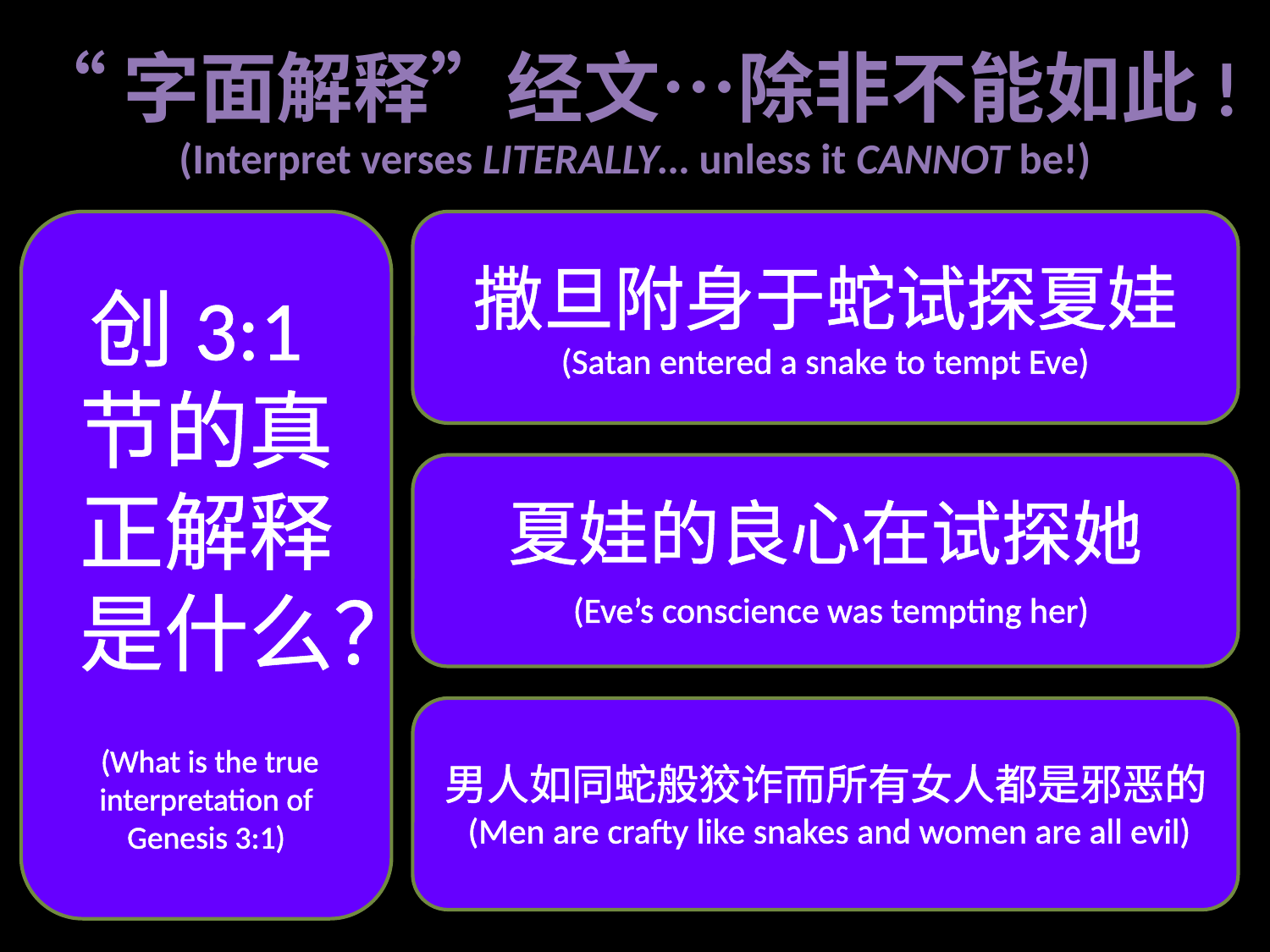

“字面解释”经文…除非不能如此! (Interpret verses LITERALLY… unless it CANNOT be!)
创3:1节的真正解释是什么？

 (What is the true interpretation of Genesis 3:1)
撒旦附身于蛇试探夏娃
(Satan entered a snake to tempt Eve)
夏娃的良心在试探她
 (Eve’s conscience was tempting her)
男人如同蛇般狡诈而所有女人都是邪恶的
 (Men are crafty like snakes and women are all evil)